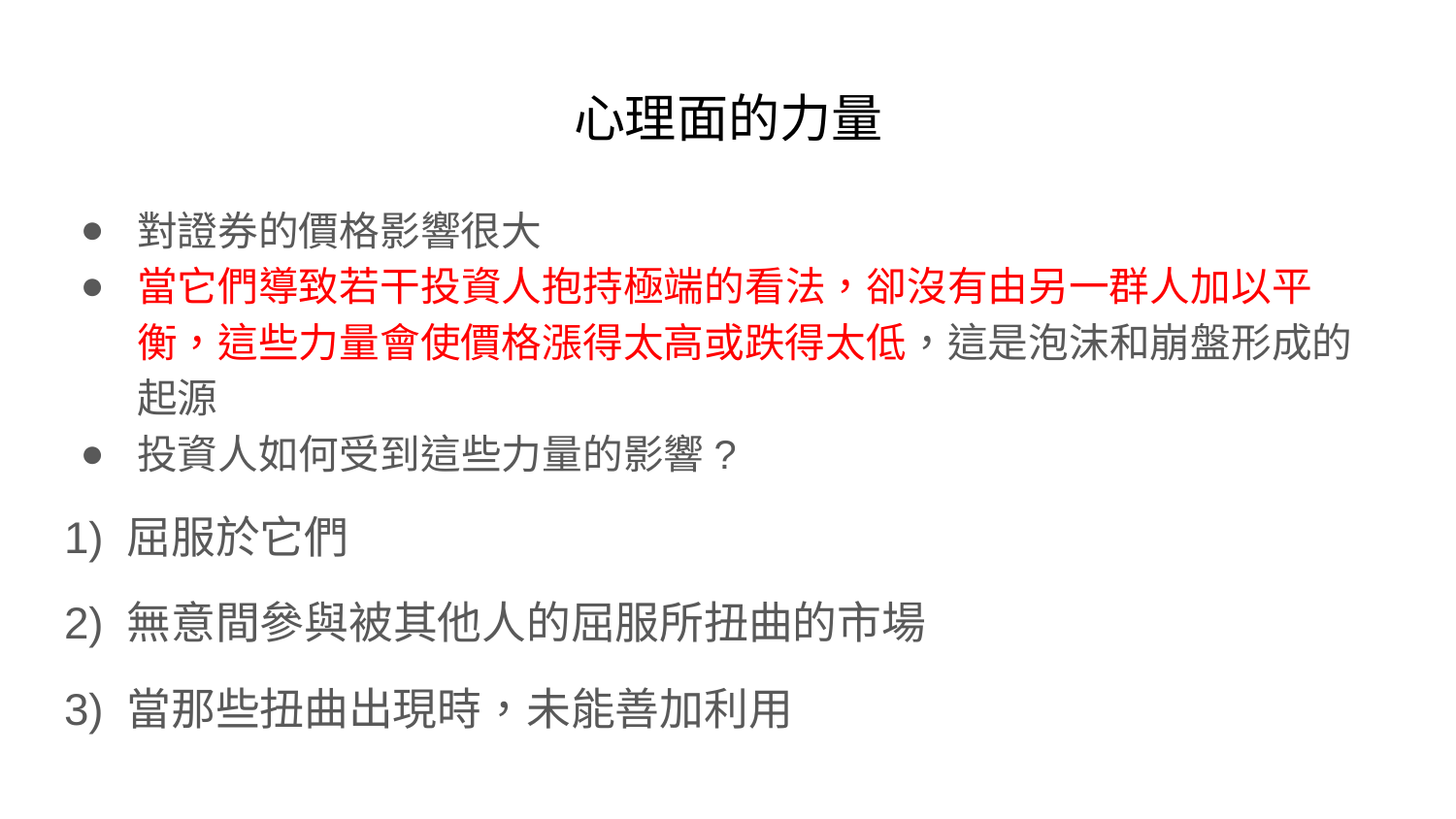

# 心理面的力量
對證券的價格影響很大
當它們導致若干投資人抱持極端的看法，卻沒有由另一群人加以平衡，這些力量會使價格漲得太高或跌得太低，這是泡沫和崩盤形成的起源
投資人如何受到這些力量的影響?
1) 屈服於它們
2) 無意間參與被其他人的屈服所扭曲的市場
3) 當那些扭曲出現時，未能善加利用